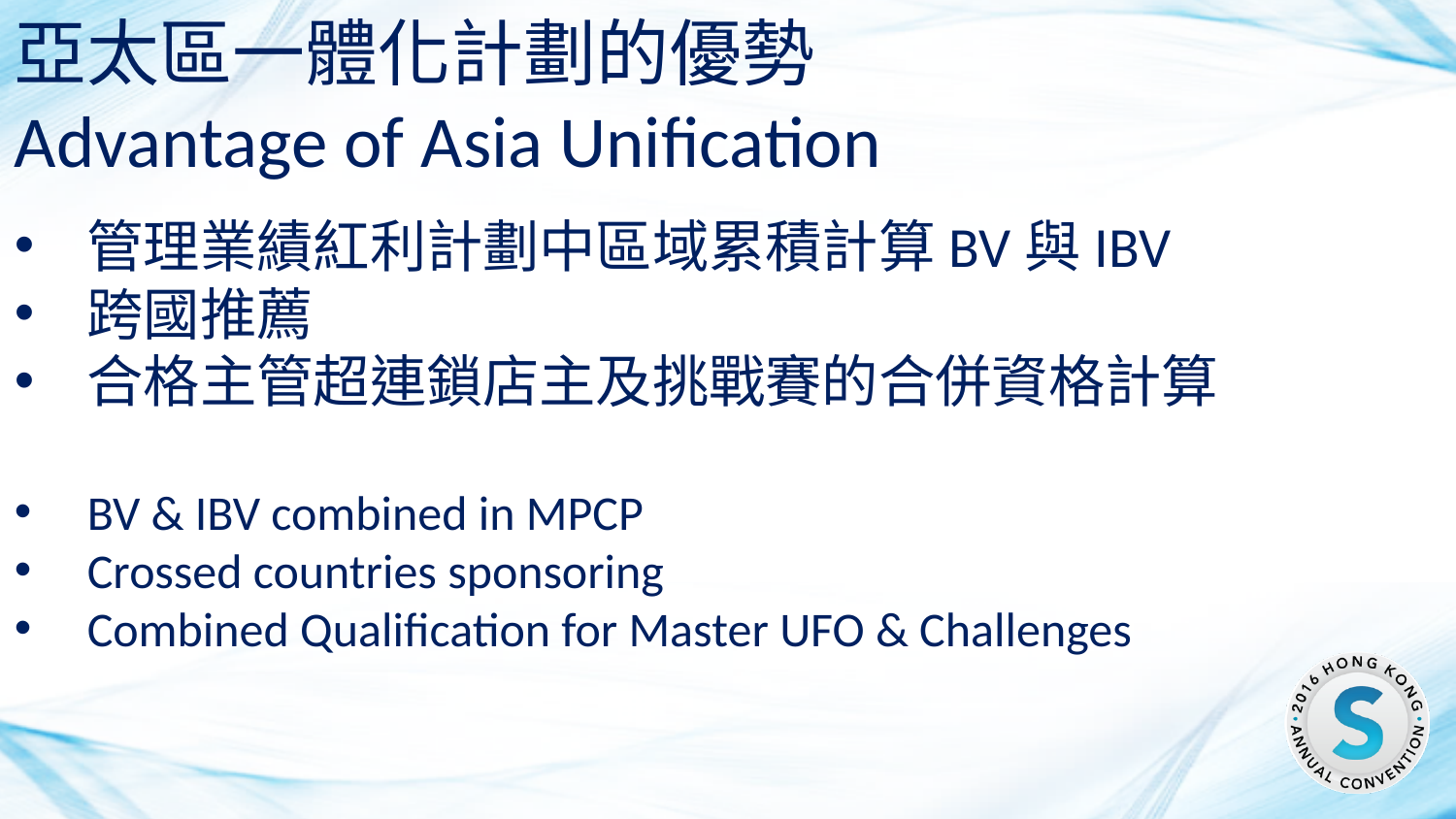

亞太區一體化計劃的優勢
Advantage of Asia Unification
管理業績紅利計劃中區域累積計算BV與IBV
跨國推薦
合格主管超連鎖店主及挑戰賽的合併資格計算

BV & IBV combined in MPCP
Crossed countries sponsoring
Combined Qualification for Master UFO & Challenges